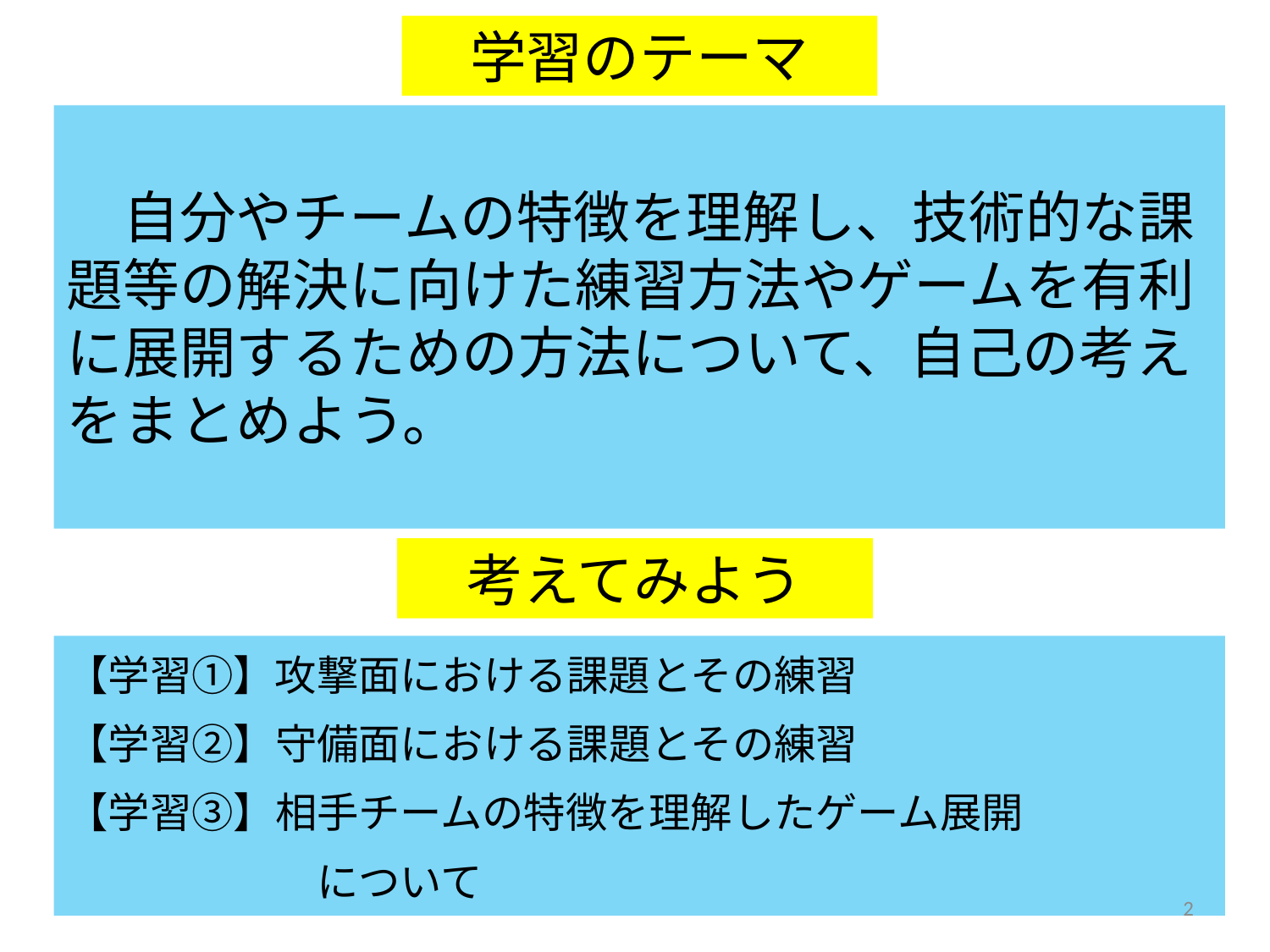

学習のテーマ
　自分やチームの特徴を理解し、技術的な課題等の解決に向けた練習方法やゲームを有利に展開するための方法について、自己の考えをまとめよう。
考えてみよう
【学習①】攻撃面における課題とその練習
【学習②】守備面における課題とその練習
【学習③】相手チームの特徴を理解したゲーム展開
　　　　　　について
2